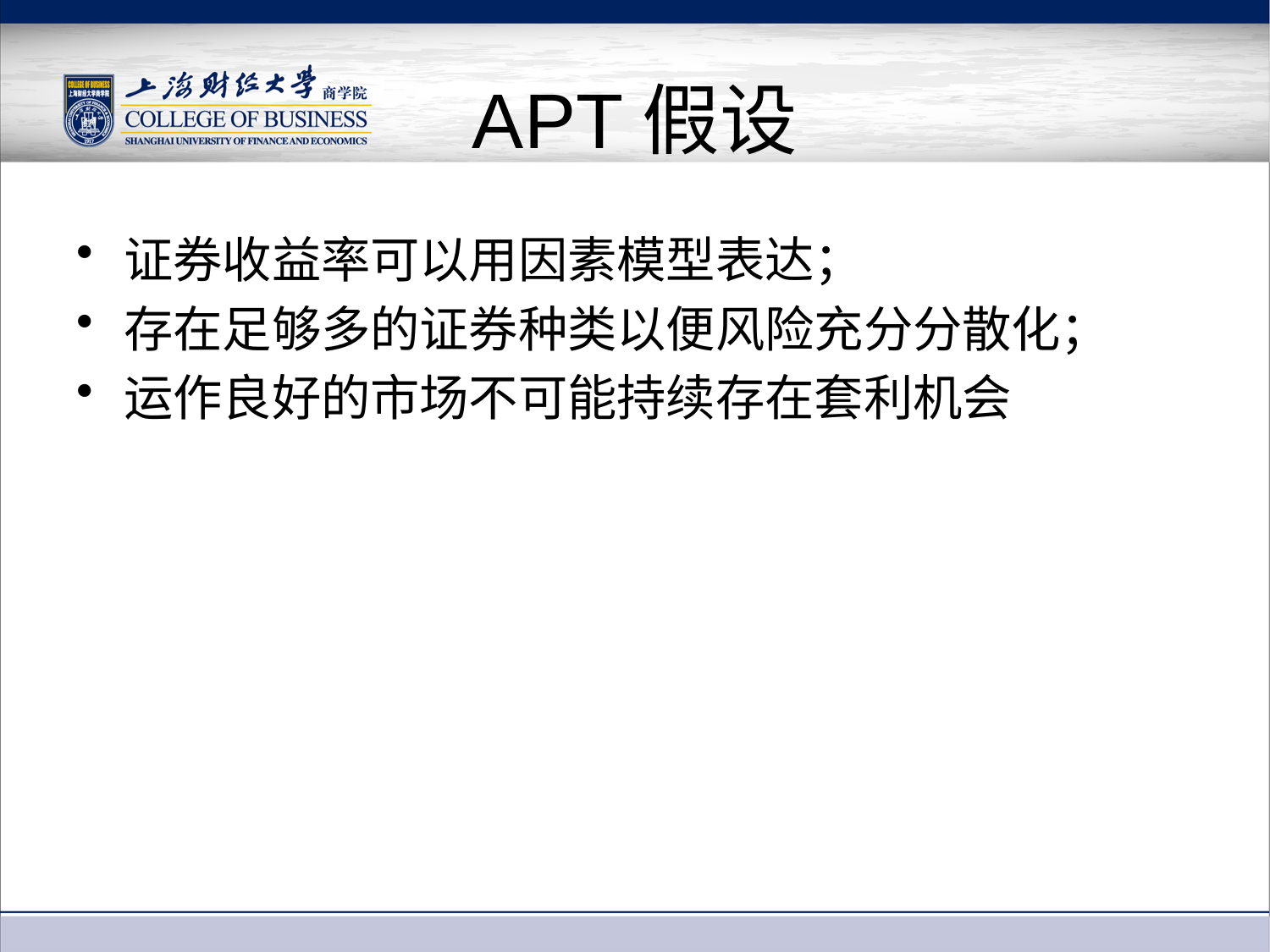

# APT假设
证券收益率可以用因素模型表达；
存在足够多的证券种类以便风险充分分散化；
运作良好的市场不可能持续存在套利机会